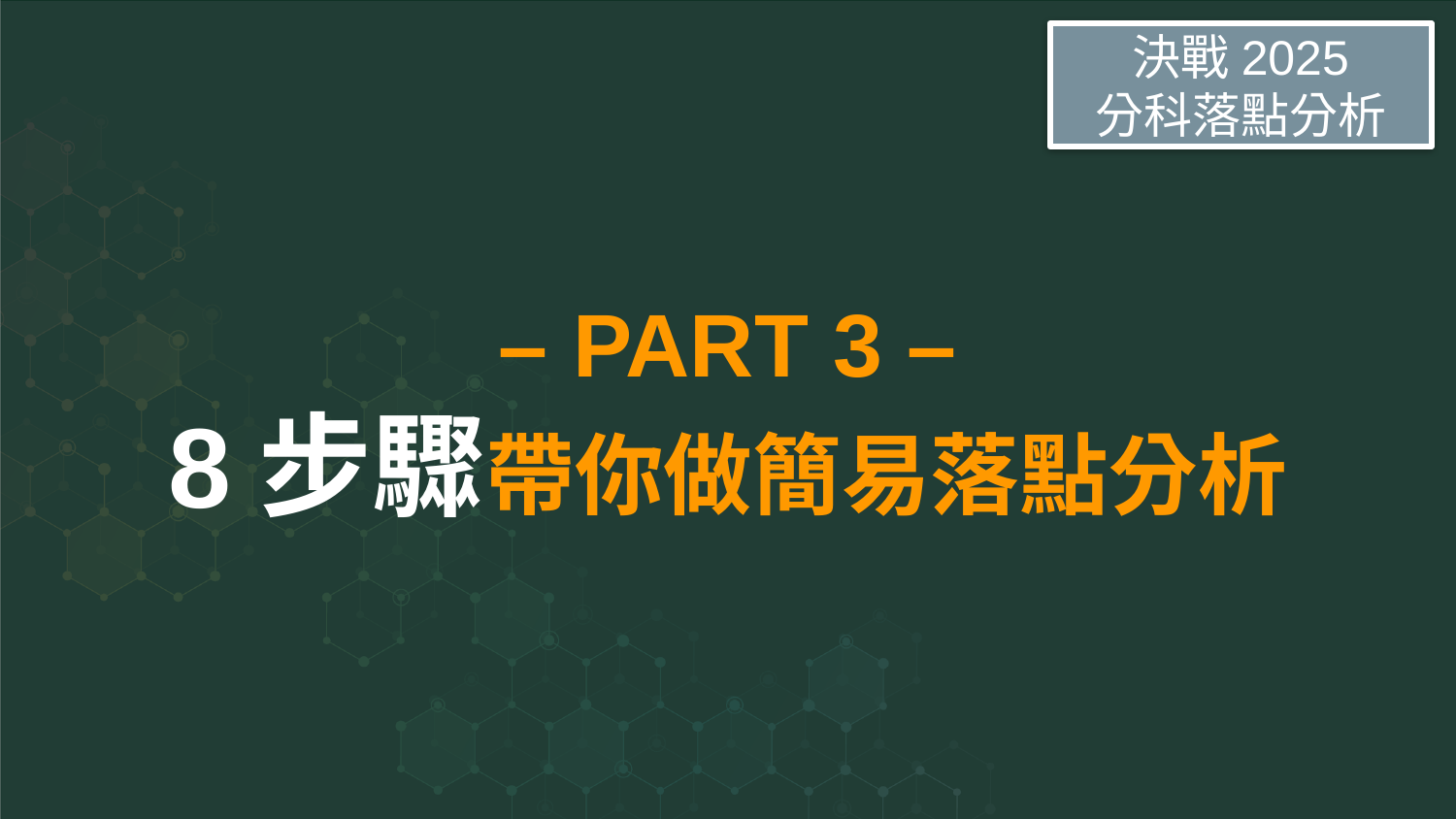

決戰2025
分科落點分析
# – PART 3 –
8步驟帶你做簡易落點分析